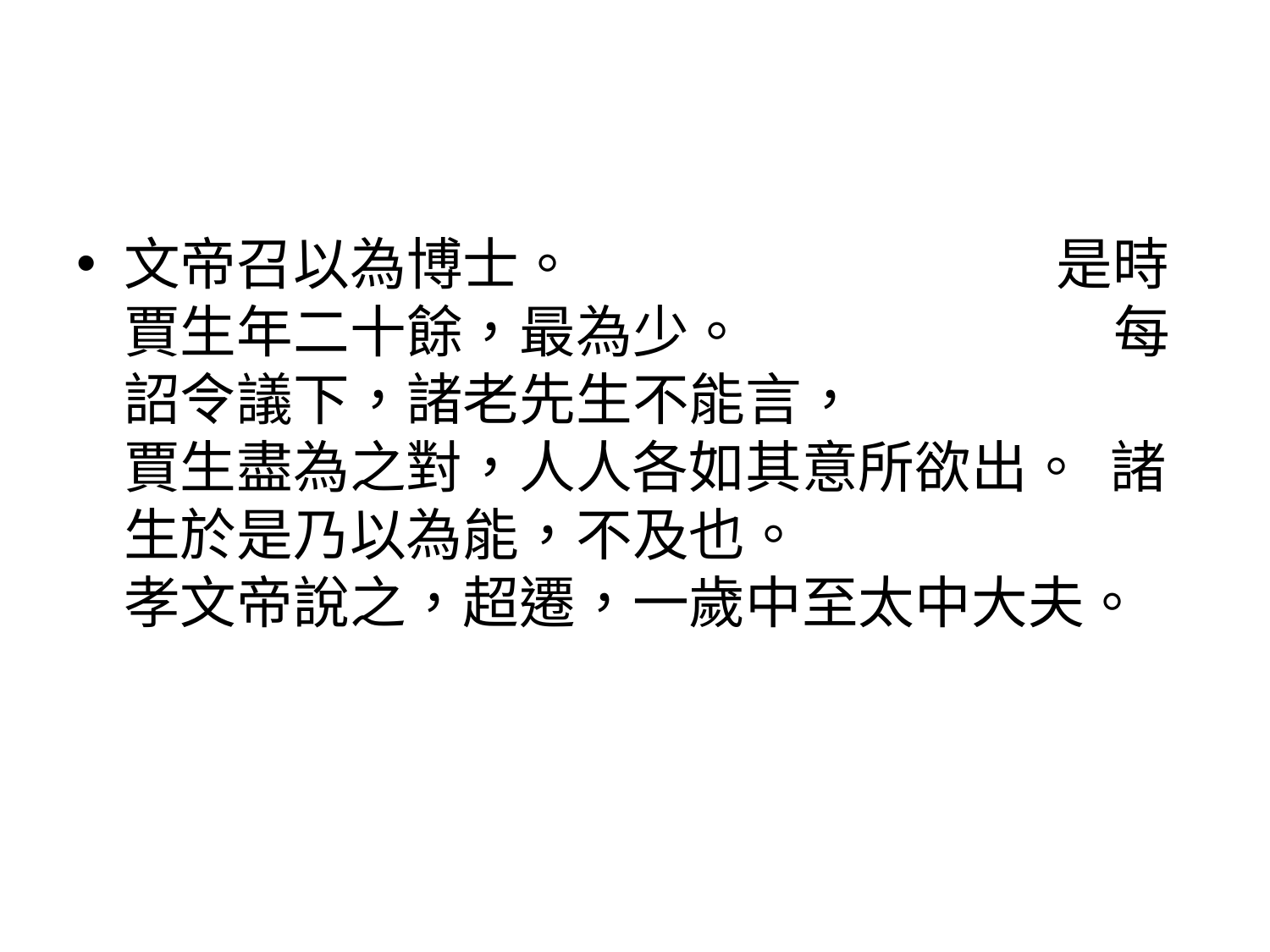

#
文帝召以為博士。                                      是時賈生年二十餘，最為少。                             每詔令議下，諸老先生不能言，                           賈生盡為之對，人人各如其意所欲出。  諸生於是乃以為能，不及也。                           孝文帝說之，超遷，一歲中至太中大夫。